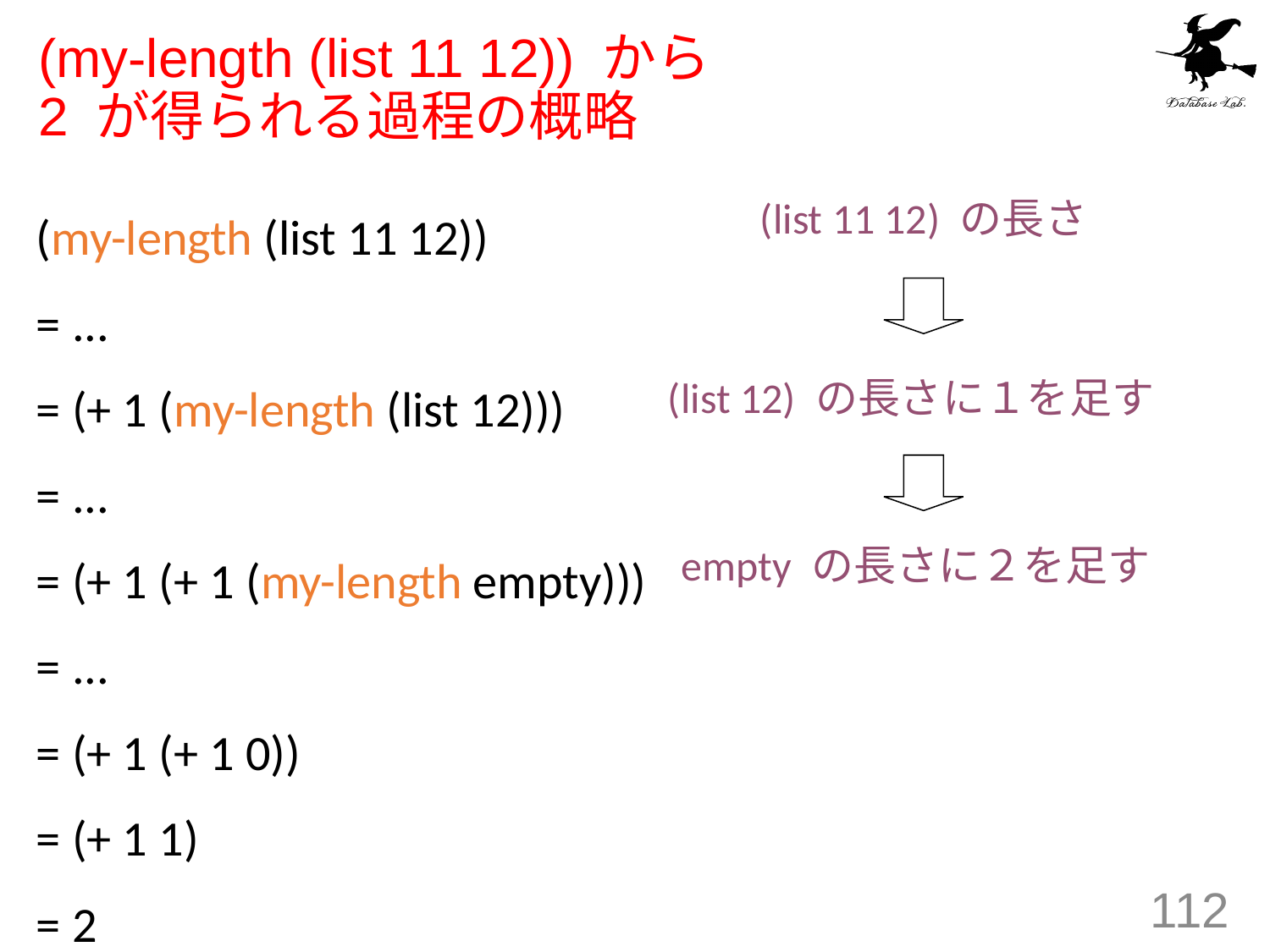

# (my-length (list 11 12)) から 2 が得られる過程の概略
(my-length (list 11 12))
= ...
= (+ 1 (my-length (list 12)))
= ...
= (+ 1 (+ 1 (my-length empty)))
= ...
= (+ 1 (+ 1 0))
= (+ 1 1)
= 2

(list 11 12) の長さ

(list 12) の長さに１を足す

empty の長さに２を足す
112